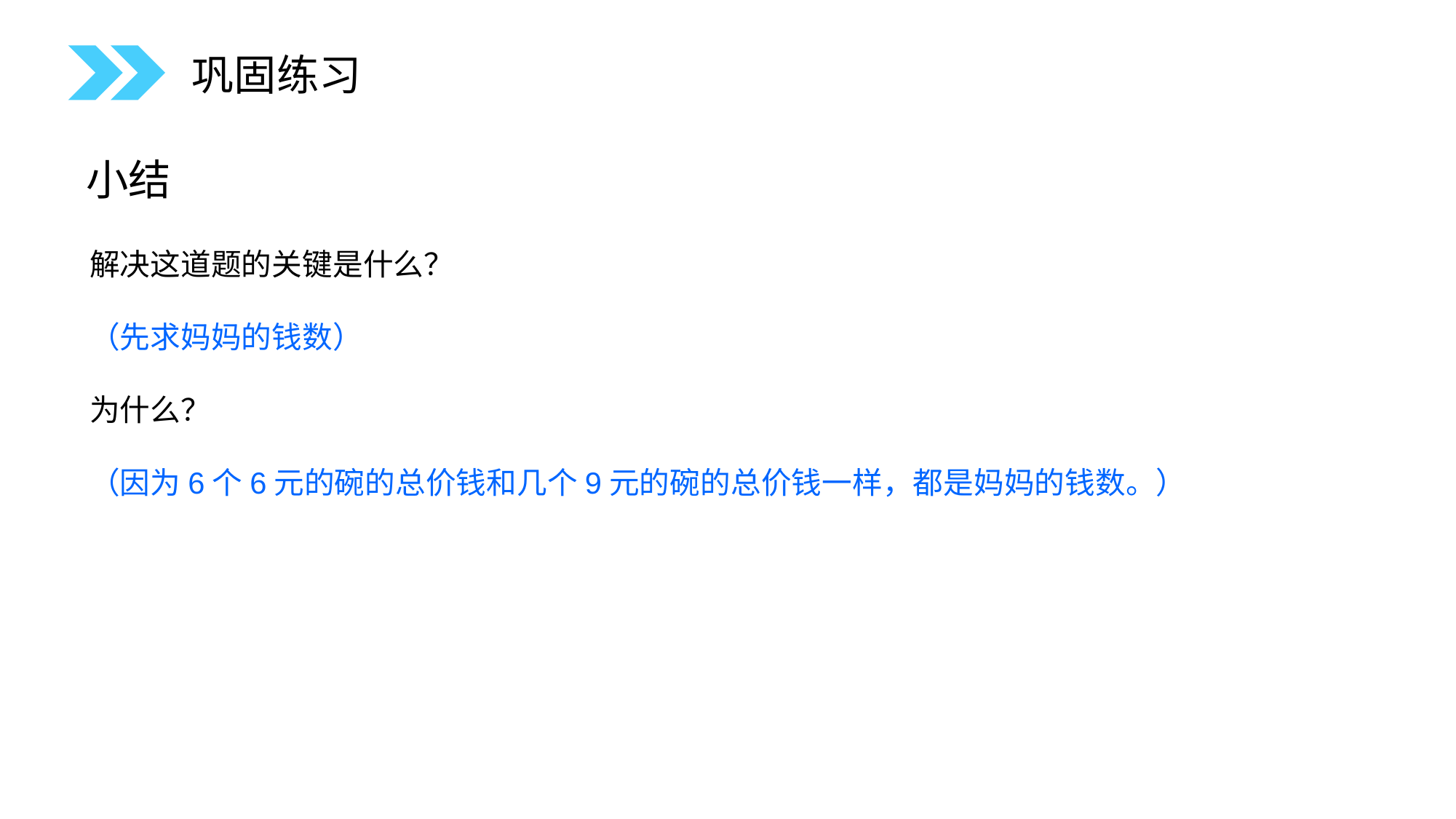

巩固练习
 小结
解决这道题的关键是什么？
（先求妈妈的钱数）
为什么？
（因为6个6元的碗的总价钱和几个9元的碗的总价钱一样，都是妈妈的钱数。）